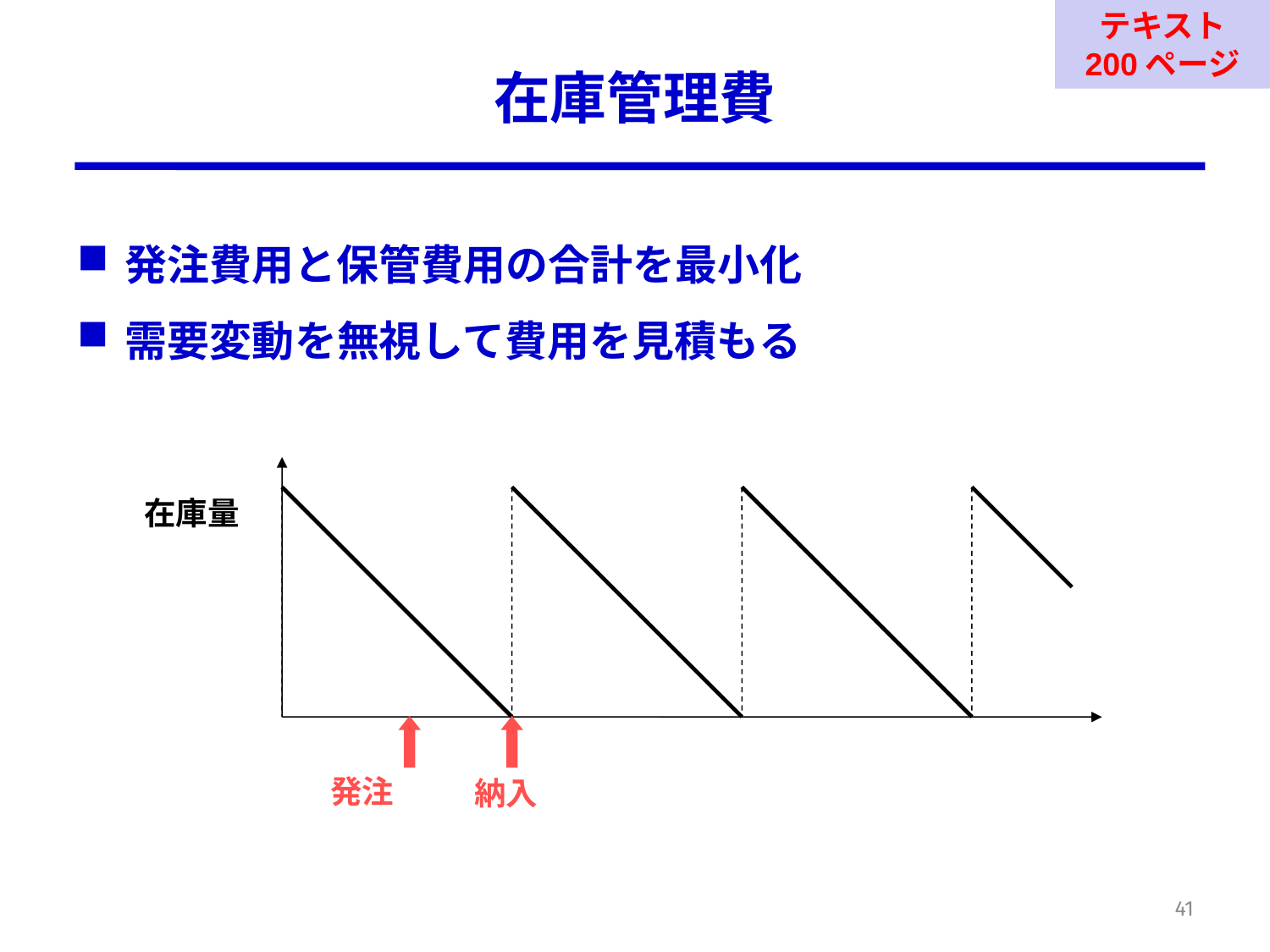

テキスト
200ページ
# 在庫管理費
発注費用と保管費用の合計を最小化
需要変動を無視して費用を見積もる

在庫量

発注
納入
41